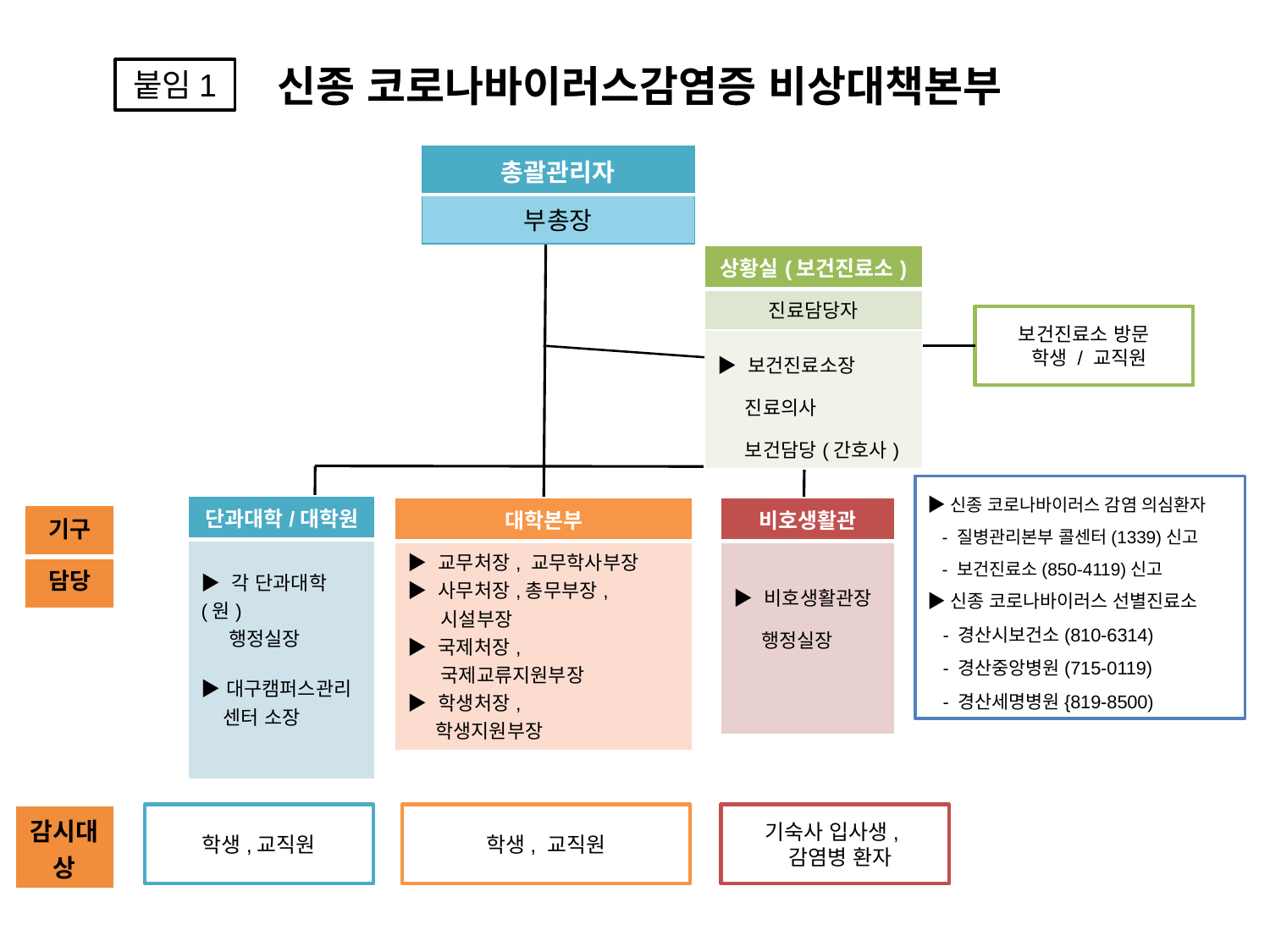

신종 코로나바이러스감염증 비상대책본부
붙임1
| 총괄관리자 |
| --- |
| 부총장 |
| 상황실(보건진료소) |
| --- |
| 진료담당자 |
| ▶ 보건진료소장 진료의사 보건담당(간호사) |
보건진료소 방문
 학생 / 교직원
▶신종 코로나바이러스 감염 의심환자
   - 질병관리본부 콜센터(1339)신고
   - 보건진료소(850-4119)신고
▶신종 코로나바이러스 선별진료소
   - 경산시보건소(810-6314)
   - 경산중앙병원(715-0119)
   - 경산세명병원{819-8500)
| 단과대학/대학원 |
| --- |
| ▶ 각 단과대학(원) 행정실장 ▶대구캠퍼스관리 센터 소장 |
| 대학본부 |
| --- |
| ▶ 교무처장, 교무학사부장 ▶ 사무처장,총무부장, 시설부장 ▶ 국제처장, 국제교류지원부장 ▶ 학생처장, 학생지원부장 |
| 비호생활관 |
| --- |
| ▶ 비호생활관장 행정실장 |
| 기구 |
| --- |
| 담당 |
학생,교직원
학생, 교직원
기숙사 입사생,
 감염병 환자
| 감시대상 |
| --- |